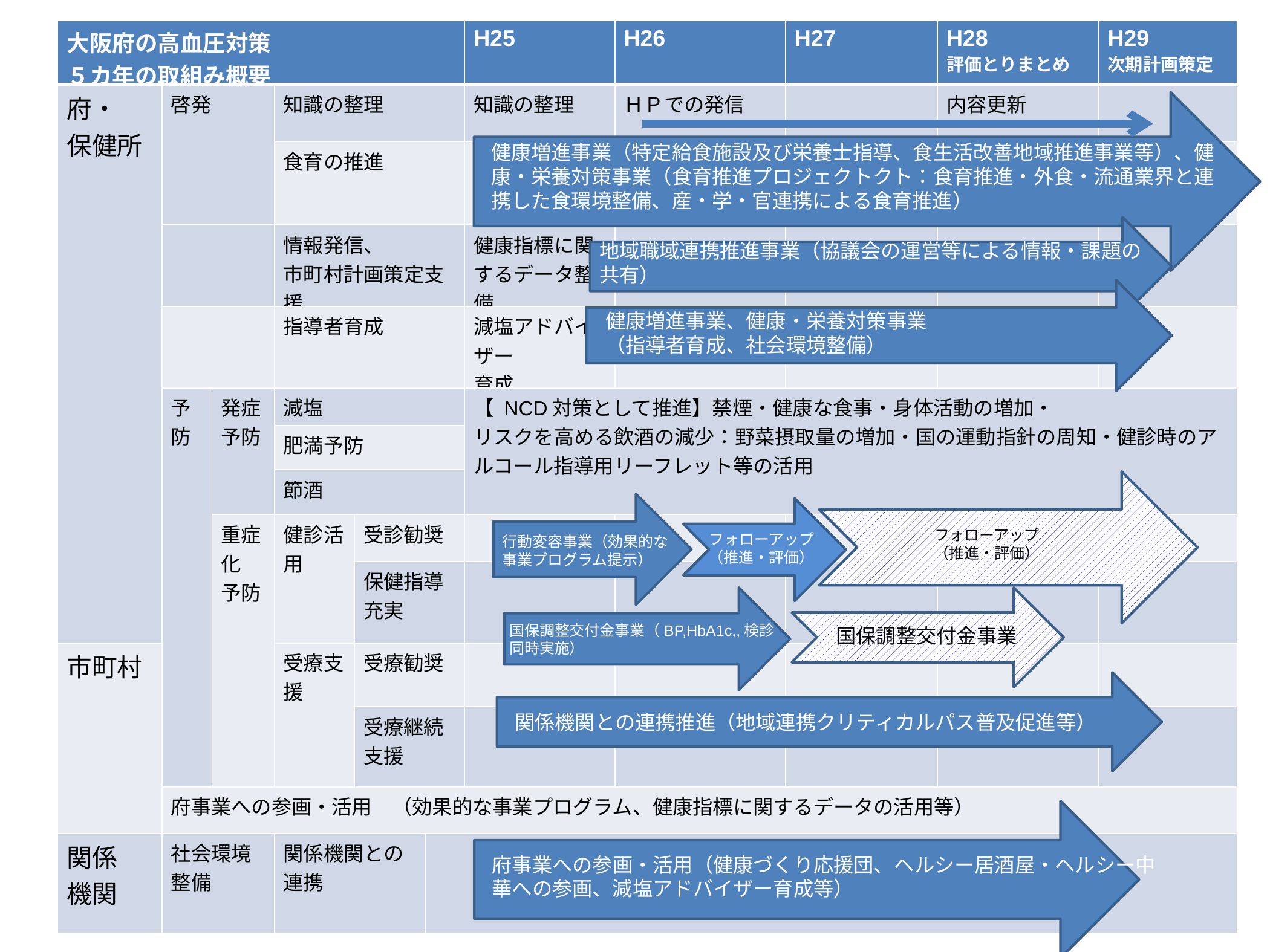

| 大阪府の高血圧対策 ５カ年の取組み概要 |  |  |  |  |  | H25 | H26 | H27 | H28 評価とりまとめ | H29 次期計画策定 |
| --- | --- | --- | --- | --- | --- | --- | --- | --- | --- | --- |
| 府・ 保健所 | 啓発 |  | 知識の整理 |  |  | 知識の整理 | ＨＰでの発信 |  | 内容更新 |  |
|  |  |  | 食育の推進 |  |  |  |  |  |  |  |
|  |  |  | 情報発信、 市町村計画策定支援 |  |  | 健康指標に関するデータ整備 |  |  |  |  |
|  |  |  | 指導者育成 |  |  | 減塩アドバイザー 育成 |  |  |  |  |
|  | 予防 | 発症 予防 | 減塩 |  |  | 【 NCD対策として推進】禁煙・健康な食事・身体活動の増加・ リスクを高める飲酒の減少：野菜摂取量の増加・国の運動指針の周知・健診時のアルコール指導用リーフレット等の活用 |  |  |  |  |
|  |  |  | 肥満予防 |  |  |  |  |  |  |  |
|  |  |  | 節酒 |  |  |  |  |  |  |  |
|  |  | 重症化 予防 | 健診活用 | 受診勧奨 |  |  |  |  |  |  |
|  |  |  |  | 保健指導充実 |  |  |  |  |  |  |
| 市町村 |  |  | 受療支援 | 受療勧奨 |  |  |  |  |  |  |
|  |  |  |  | 受療継続支援 |  |  |  |  |  |  |
|  | 府事業への参画・活用　（効果的な事業プログラム、健康指標に関するデータの活用等） |  |  |  |  |  |  |  |  |  |
| 関係 機関 | 社会環境整備 |  | 関係機関との連携 |  |  |  |  |  |  |  |

健康増進事業（特定給食施設及び栄養士指導、食生活改善地域推進事業等）、健康・栄養対策事業（食育推進プロジェクトクト：食育推進・外食・流通業界と連携した食環境整備、産・学・官連携による食育推進）

地域職域連携推進事業（協議会の運営等による情報・課題の共有）

健康増進事業、健康・栄養対策事業
（指導者育成、社会環境整備）

フォローアップ
（推進・評価）

フォローアップ
（推進・評価）

行動変容事業（効果的な事業プログラム提示）

フォローアップ
（推進・評価）

国保調整交付金事業（BP,HbA1c,,検診同時実施）
国保調整交付金事業

関係機関との連携推進（地域連携クリティカルパス普及促進等）

府事業への参画・活用（健康づくり応援団、ヘルシー居酒屋・ヘルシー中華への参画、減塩アドバイザー育成等）